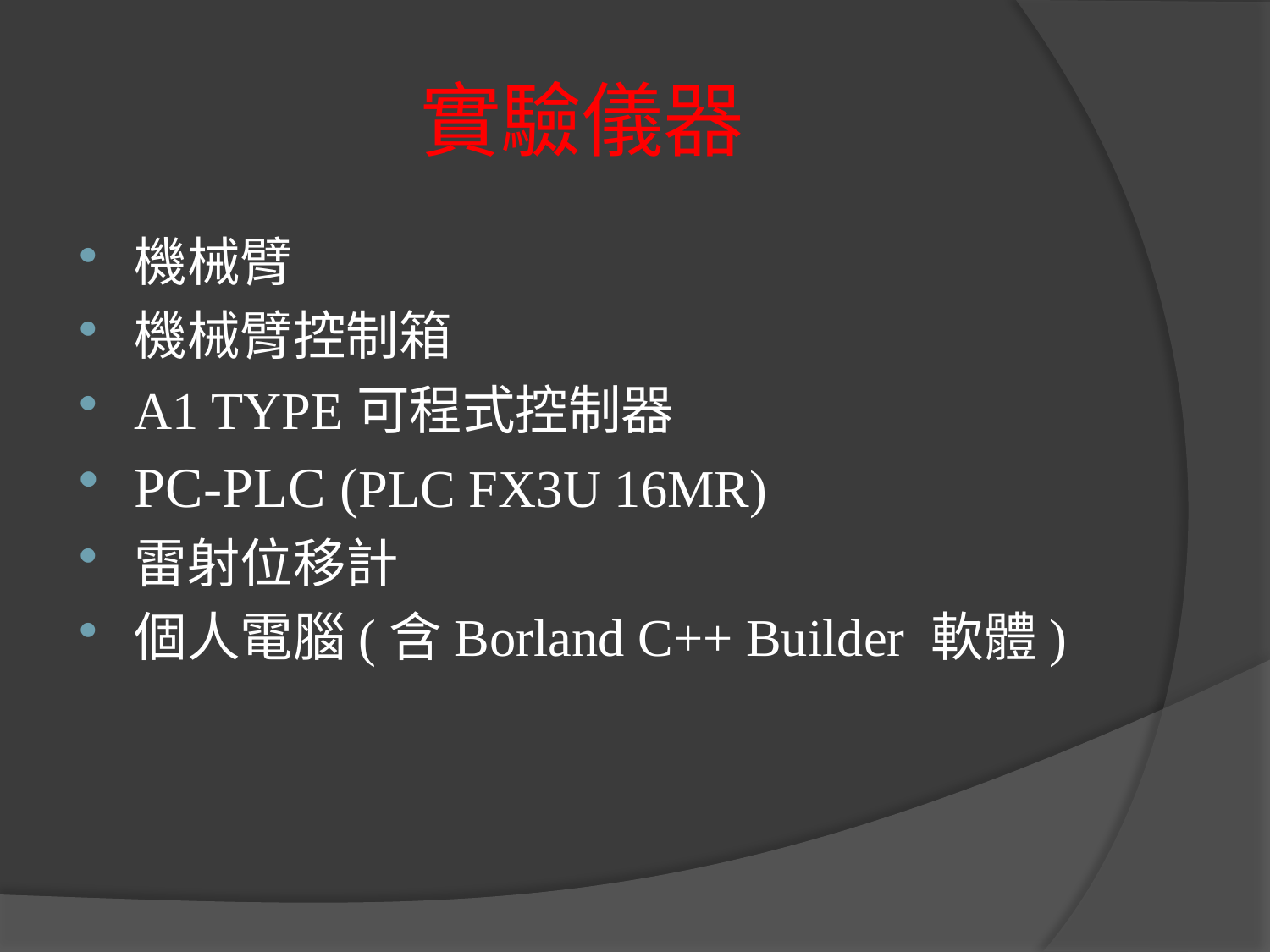

# 實驗儀器
機械臂
機械臂控制箱
A1 TYPE可程式控制器
PC-PLC (PLC FX3U 16MR)
雷射位移計
個人電腦(含Borland C++ Builder 軟體)